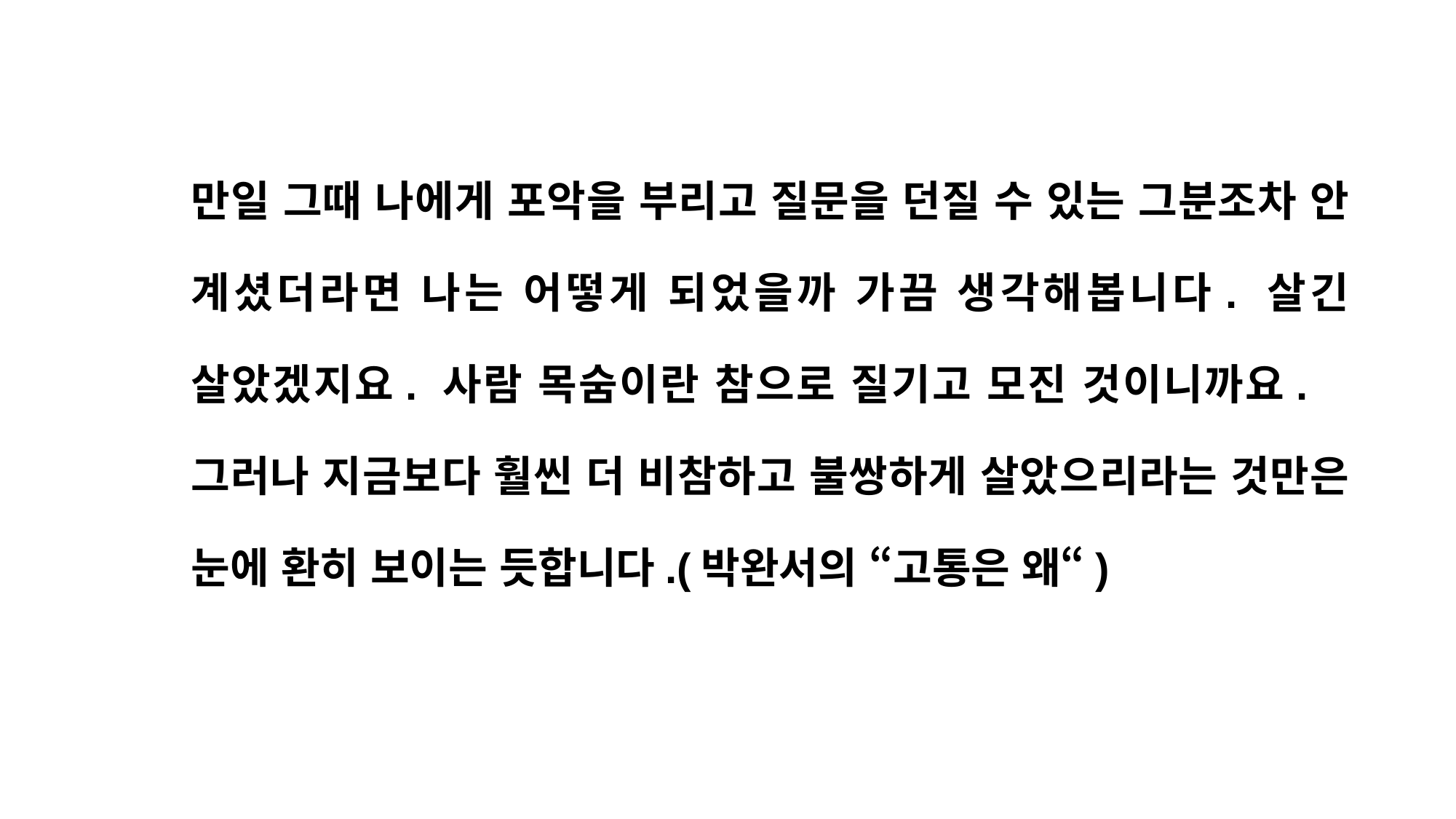

만일 그때 나에게 포악을 부리고 질문을 던질 수 있는 그분조차 안 계셨더라면 나는 어떻게 되었을까 가끔 생각해봅니다. 살긴 살았겠지요. 사람 목숨이란 참으로 질기고 모진 것이니까요.    그러나 지금보다 훨씬 더 비참하고 불쌍하게 살았으리라는 것만은 눈에 환히 보이는 듯합니다.(박완서의 “고통은 왜“)